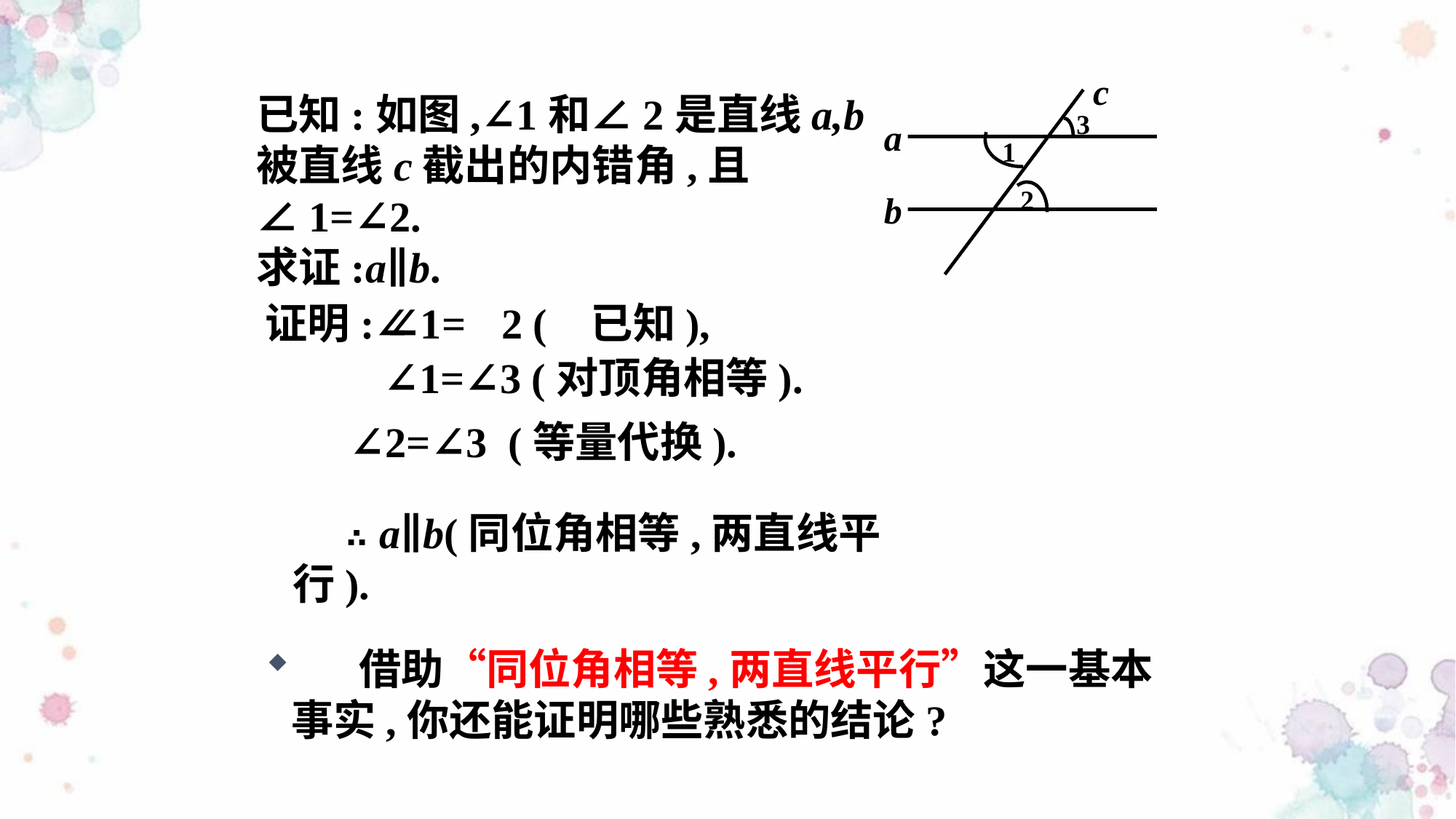

c

3
a

1

2
b

已知:如图,∠1和∠2是直线a,b被直线c截出的内错角,且∠1=∠2.
求证:a∥b.
证明:∵ ∠1=∠2 (已知),
∠1=∠3 (对顶角相等).
        ∴∠2=∠3  (等量代换).
     ∴ a∥b(同位角相等,两直线平行).
      借助“同位角相等,两直线平行”这一基本事实,你还能证明哪些熟悉的结论?